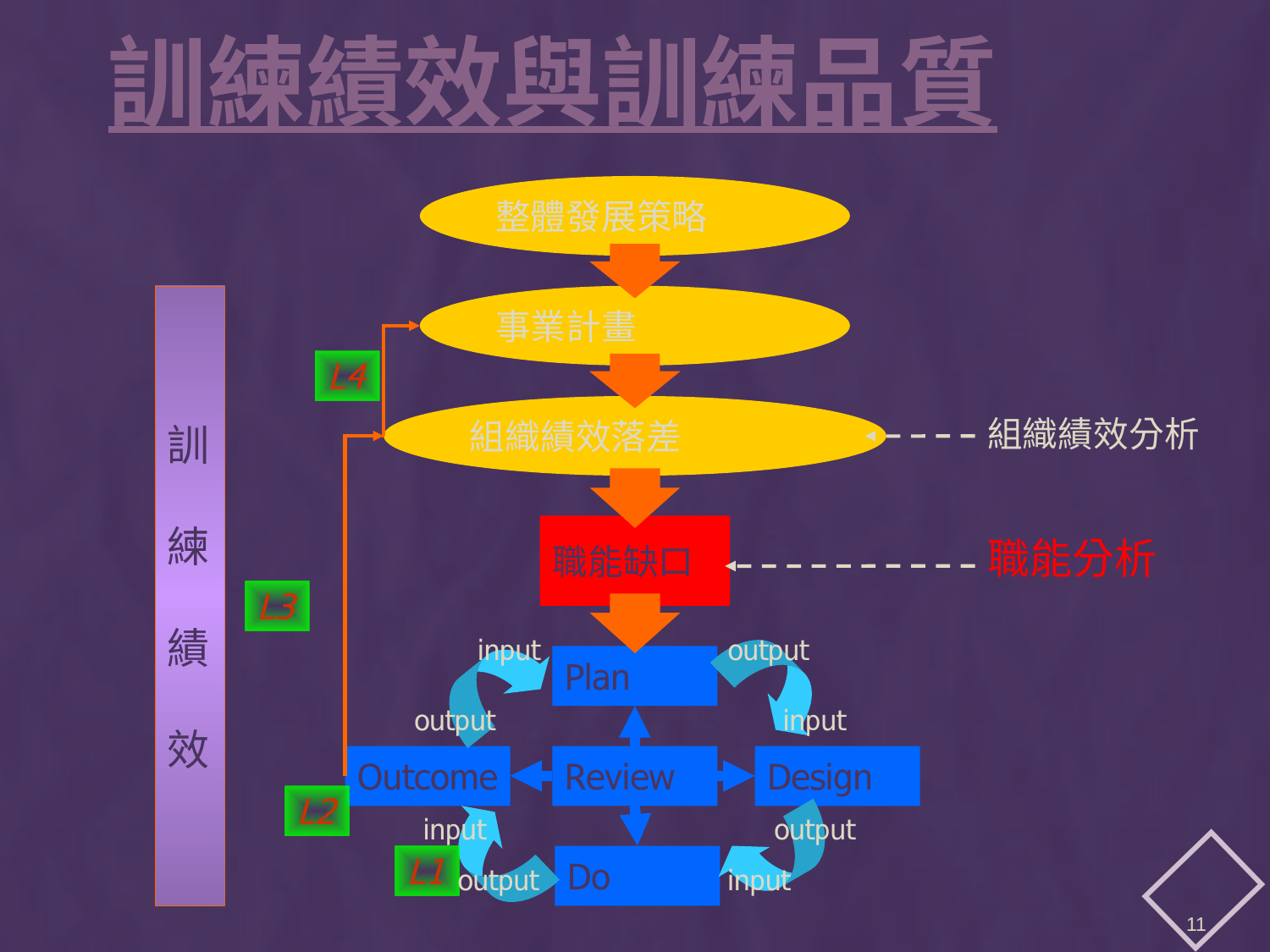

# 訓練績效與訓練品質
整體發展策略

事業計畫
訓

練

績

效

L4
組織績效落差
組織績效分析

職能缺口
職能分析

L3

input
output
Plan
output
input
Outcome
Review
Design
L2

input
output
L1
Do
output
input
11